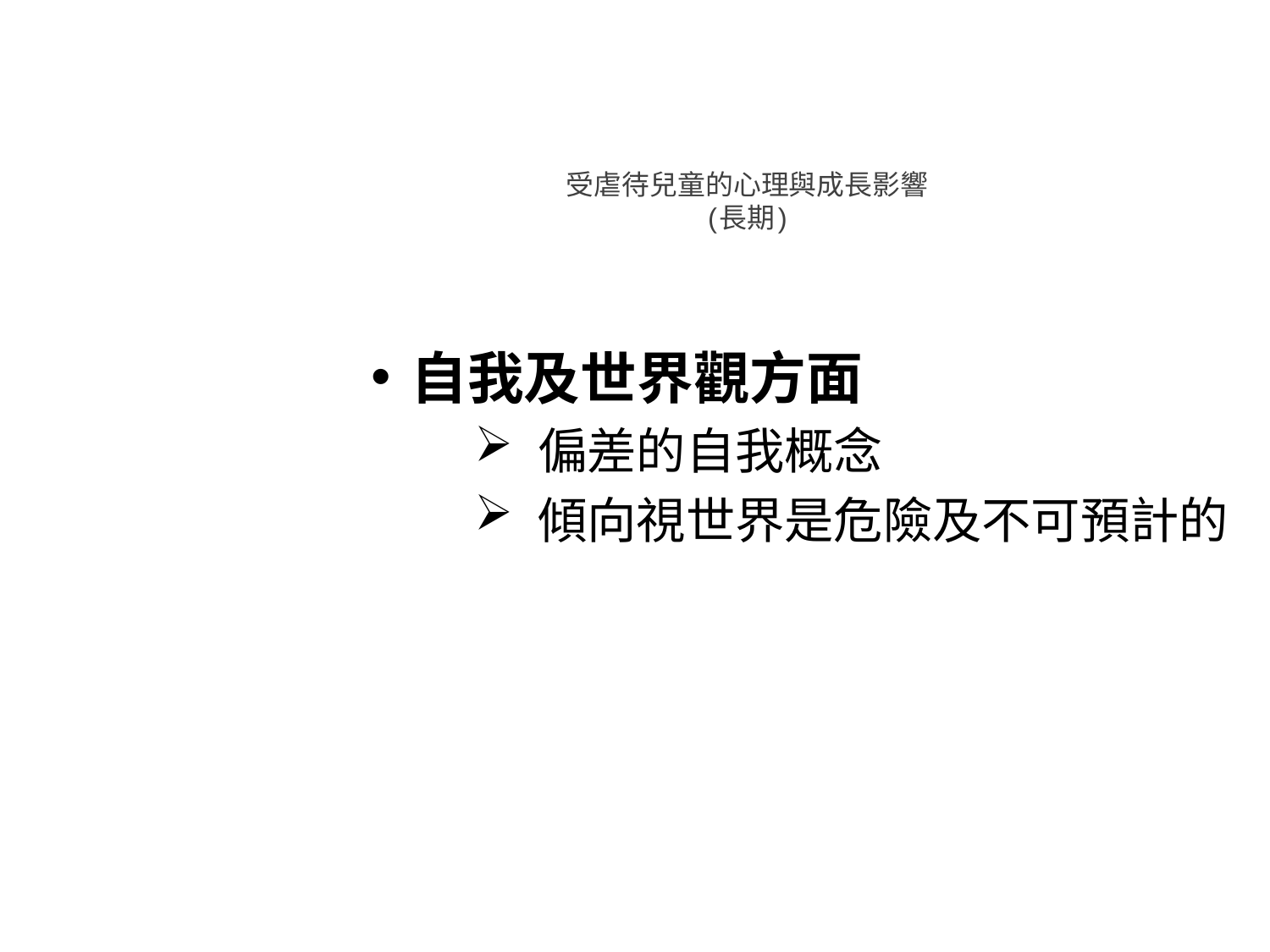

受虐待兒童的心理與成長影響
(長期)
自我及世界觀方面
偏差的自我概念
傾向視世界是危險及不可預計的